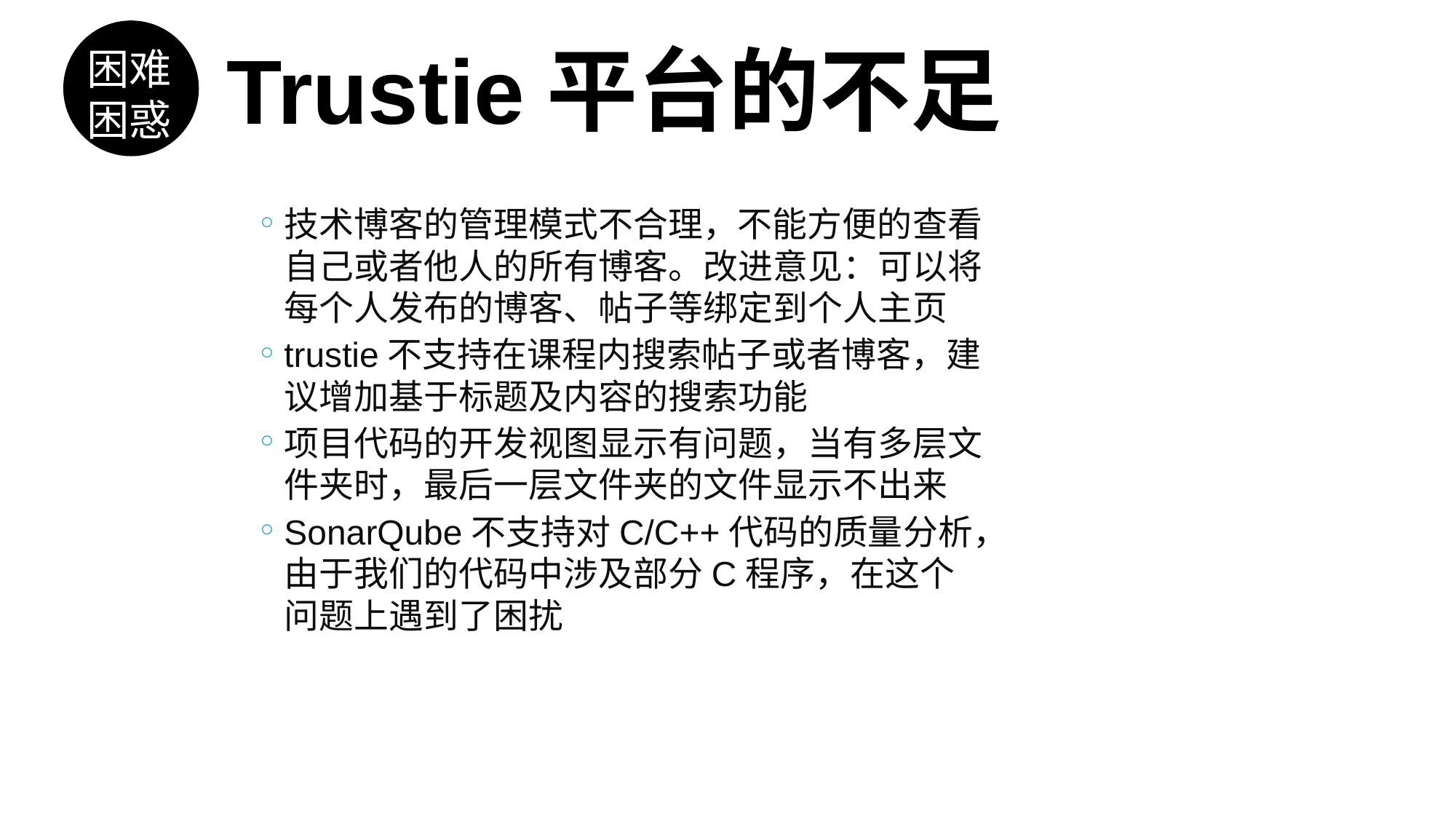

部署环境
Trustie平台的不足

困难困惑
技术博客的管理模式不合理，不能方便的查看自己或者他人的所有博客。改进意见：可以将每个人发布的博客、帖子等绑定到个人主页
trustie不支持在课程内搜索帖子或者博客，建议增加基于标题及内容的搜索功能
项目代码的开发视图显示有问题，当有多层文件夹时，最后一层文件夹的文件显示不出来
SonarQube不支持对C/C++代码的质量分析，由于我们的代码中涉及部分C程序，在这个问题上遇到了困扰